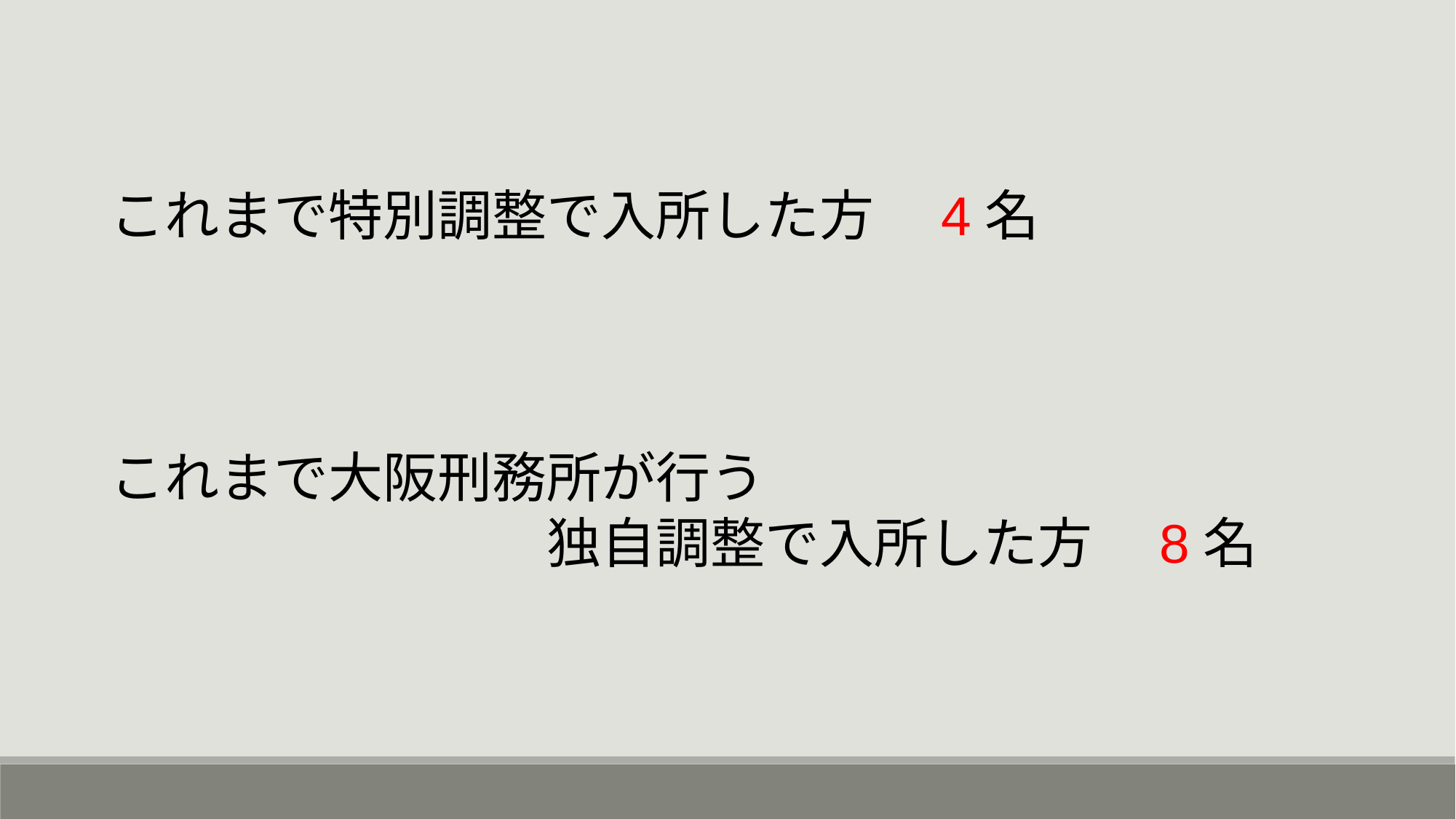

これまで特別調整で入所した方　4名

これまで大阪刑務所が行う
　　　　　　　　独自調整で入所した方　8名